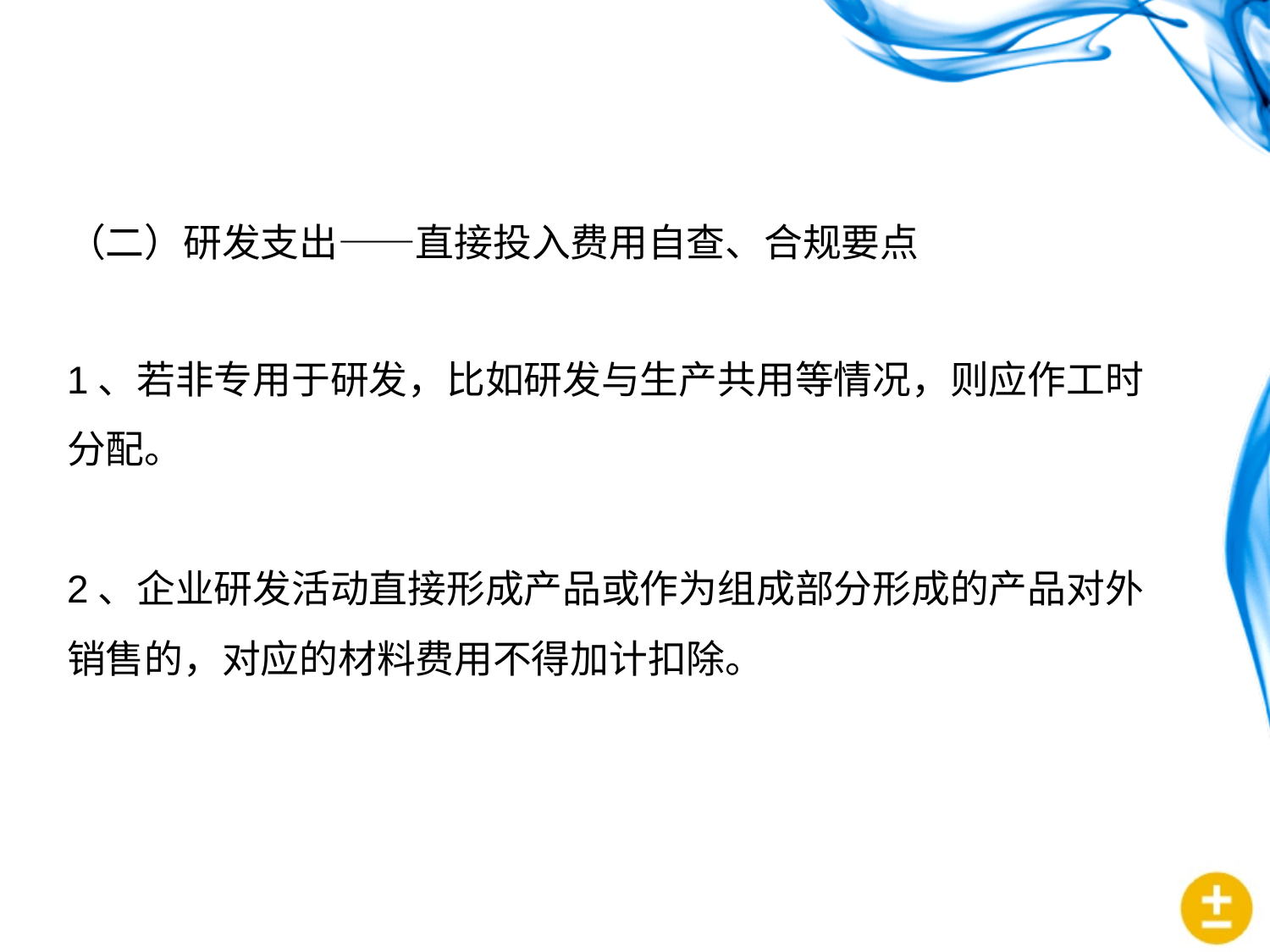

#
（二）研发支出——直接投入费用自查、合规要点

1、若非专用于研发，比如研发与生产共用等情况，则应作工时分配。

2、企业研发活动直接形成产品或作为组成部分形成的产品对外销售的，对应的材料费用不得加计扣除。